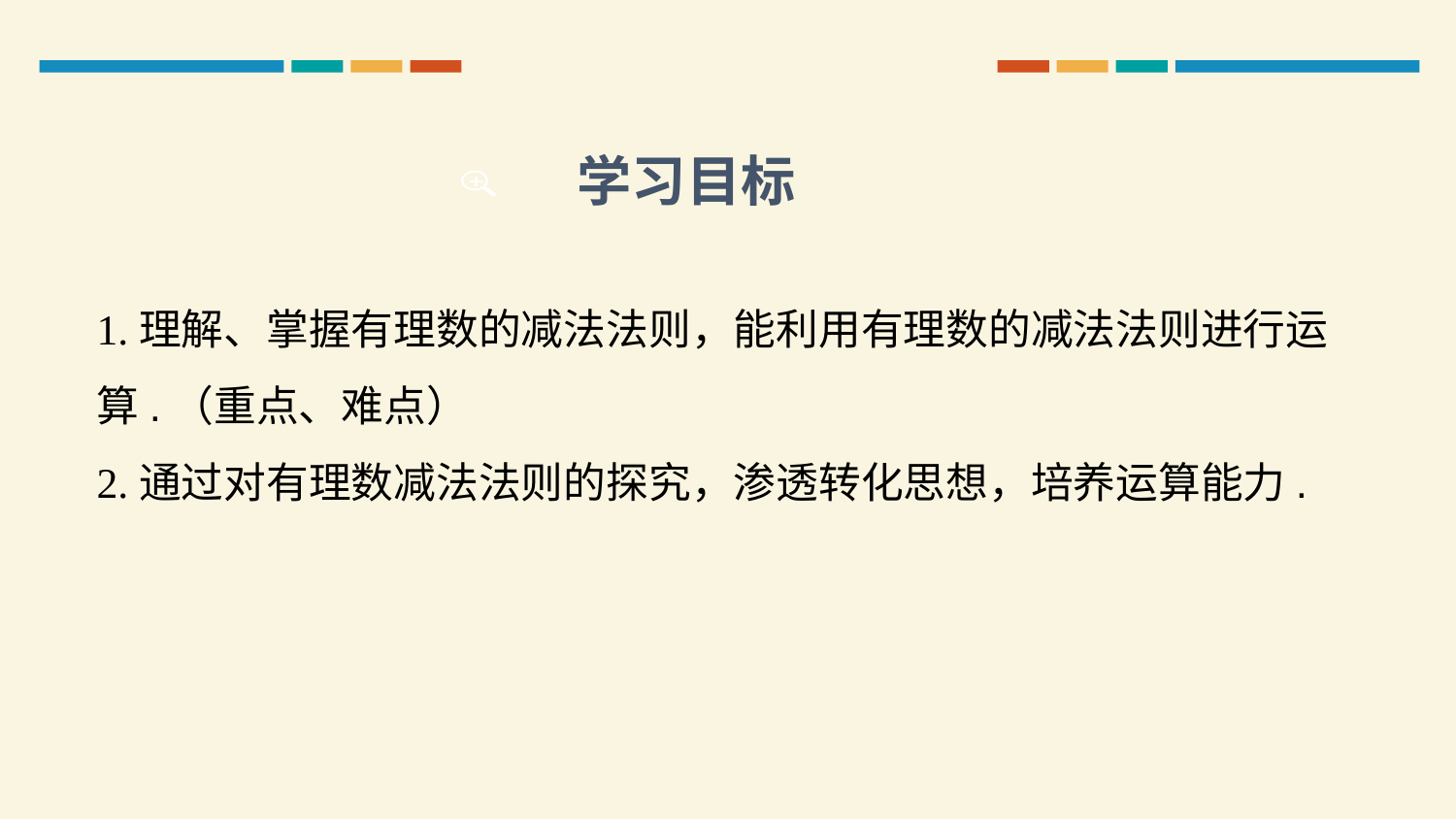

学习目标

1.理解、掌握有理数的减法法则，能利用有理数的减法法则进行运算.（重点、难点）
2.通过对有理数减法法则的探究，渗透转化思想，培养运算能力.